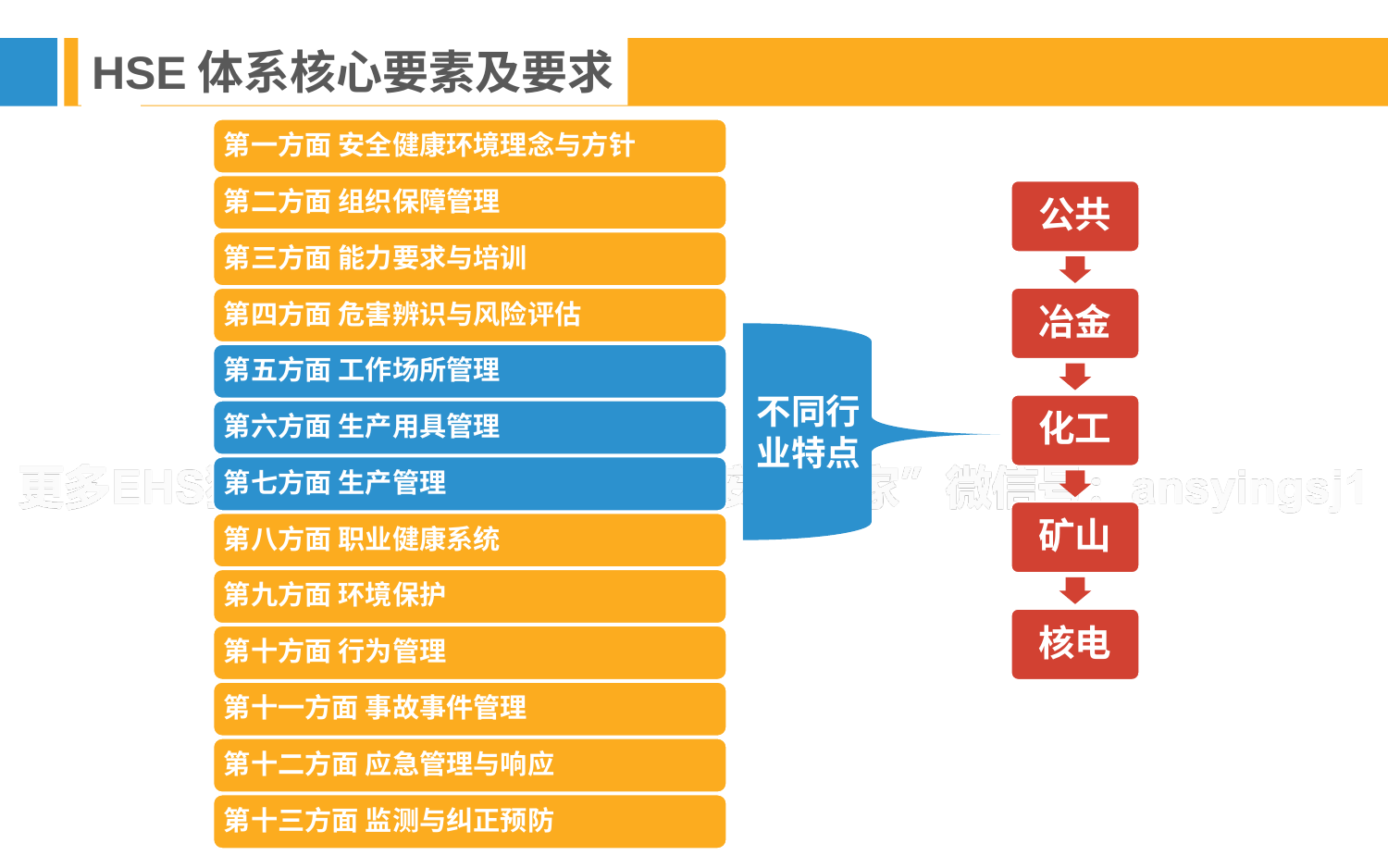

HSE体系核心要素及要求

第一方面 安全健康环境理念与方针
第二方面 组织保障管理
第三方面 能力要求与培训
第四方面 危害辨识与风险评估
第五方面 工作场所管理
第六方面 生产用具管理
第七方面 生产管理
第八方面 职业健康系统
第九方面 环境保护
第十方面 行为管理
第十一方面 事故事件管理
第十二方面 应急管理与响应
第十三方面 监测与纠正预防
公共

冶金

化工

矿山

核电
不同行
业特点